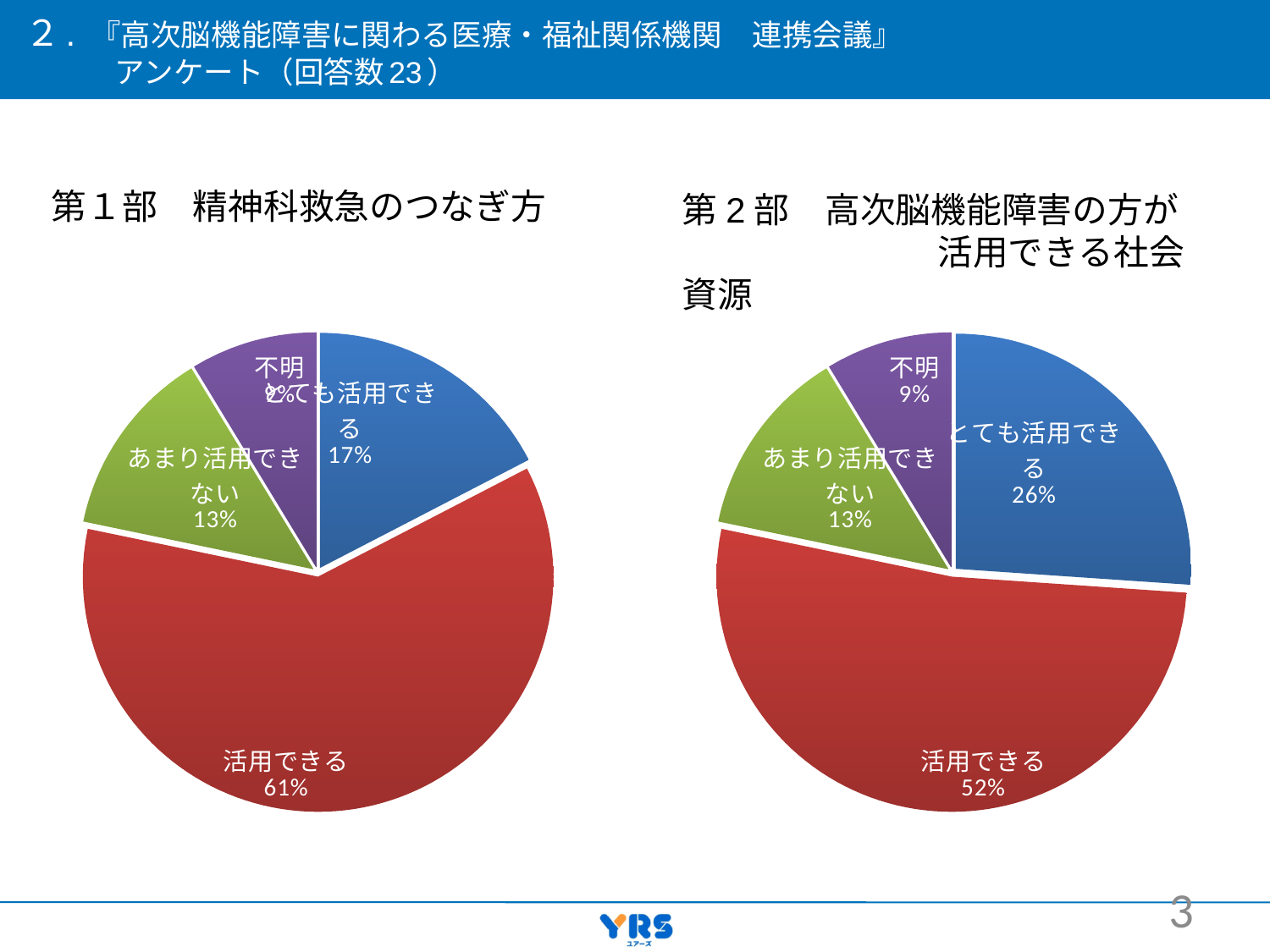

# ２. 『高次脳機能障害に関わる医療・福祉関係機関　連携会議』 　　　アンケート（回答数23）
第１部　精神科救急のつなぎ方
第2部　高次脳機能障害の方が
　　　　　　　 活用できる社会資源

### Chart

| Category | 第１部 |
|---|---|
| とても活用できる | 4.0 |
| 活用できる | 14.0 |
| あまり活用できない | 3.0 |
| 不明 | 2.0 |

### Chart

| Category | 第2部 |
|---|---|
| とても活用できる | 6.0 |
| 活用できる | 12.0 |
| あまり活用できない | 3.0 |
| 不明 | 2.0 |
3